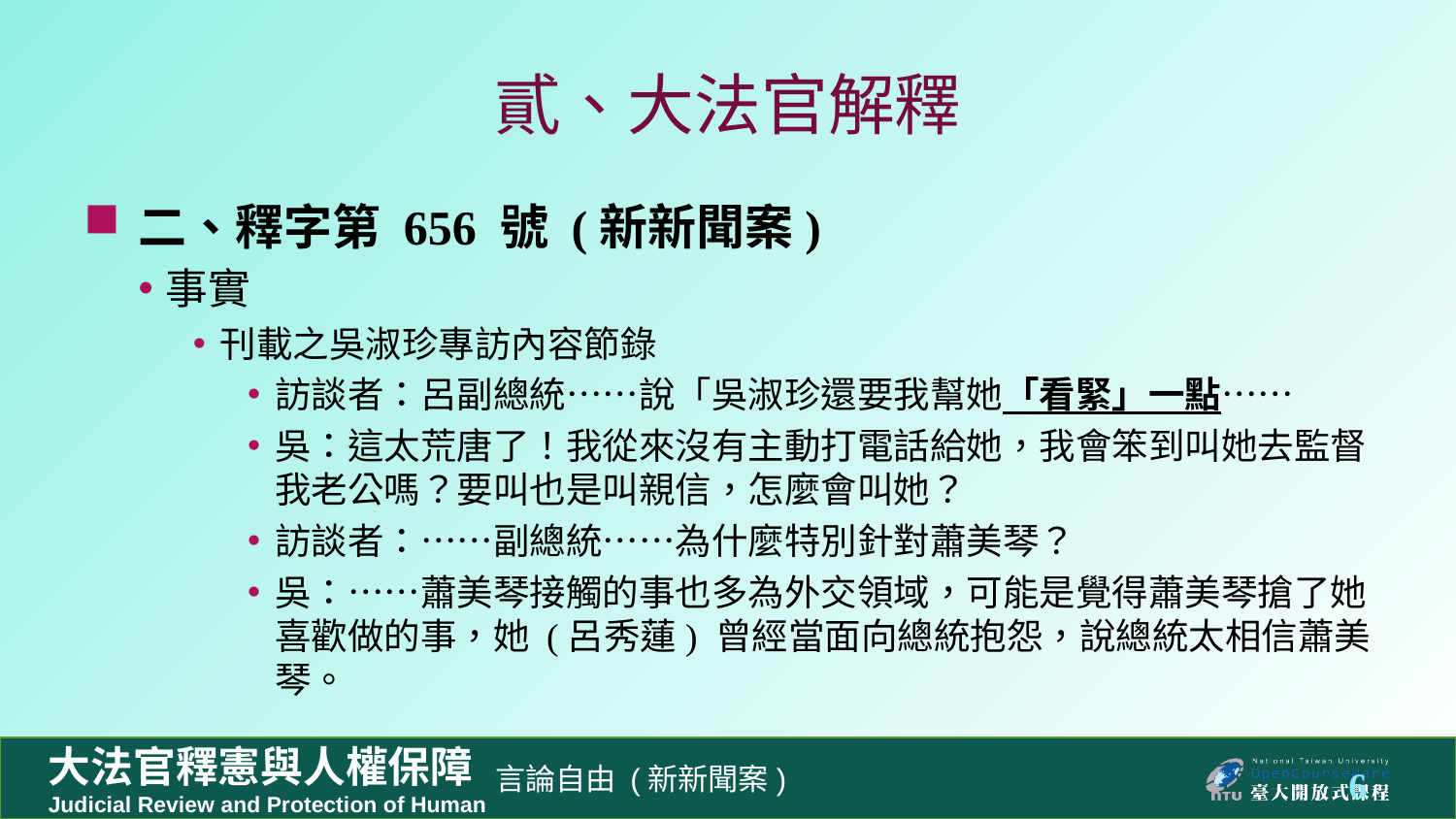

# 貳、大法官解釋
二、釋字第 656 號 (新新聞案)
事實
刊載之吳淑珍專訪內容節錄
訪談者：呂副總統……說「吳淑珍還要我幫她「看緊」一點……
吳：這太荒唐了！我從來沒有主動打電話給她，我會笨到叫她去監督我老公嗎？要叫也是叫親信，怎麼會叫她？
訪談者：……副總統……為什麼特別針對蕭美琴？
吳：……蕭美琴接觸的事也多為外交領域，可能是覺得蕭美琴搶了她喜歡做的事，她 (呂秀蓮) 曾經當面向總統抱怨，說總統太相信蕭美琴。